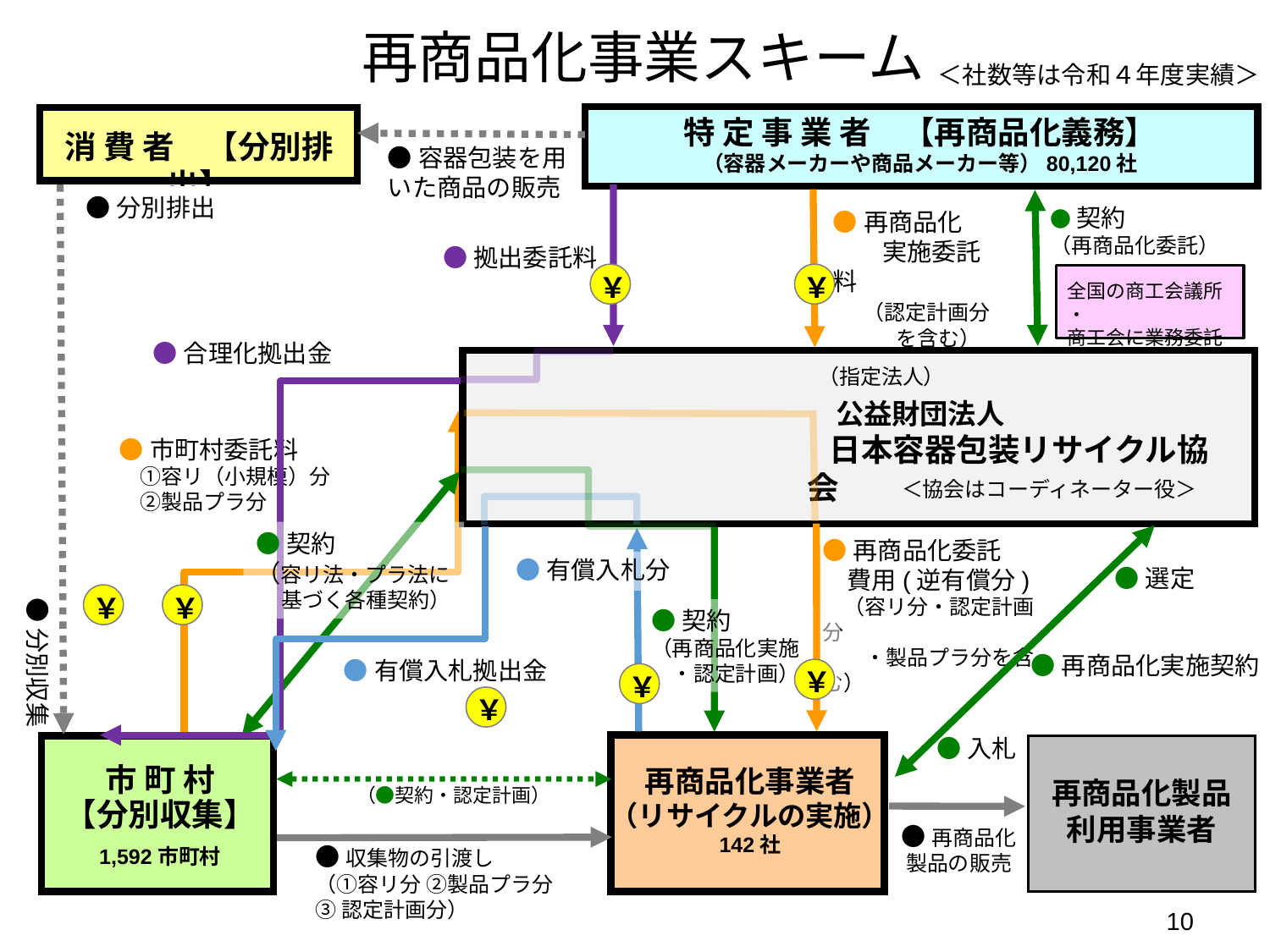

再商品化事業スキーム
＜社数等は令和４年度実績＞
特 定 事 業 者　【再商品化義務】
（容器メーカーや商品メーカー等）80,120社

消 費 者　【分別排出】

●容器包装を用いた商品の販売

●分別排出

●契約
（再商品化委託）
●再商品化
　　実施委託料
　 （認定計画分
　　　を含む）
●拠出委託料
￥

￥

全国の商工会議所・
商工会に業務委託
●合理化拠出金

（指定法人）
　公益財団法人
  日本容器包装リサイクル協会

●市町村委託料
　①容リ（小規模）分
　②製品プラ分

＜協会はコーディネーター役＞

●契約
（容リ法・プラ法に
　 基づく各種契約）

●再商品化委託
　費用(逆有償分)
　（容リ分・認定計画分
　　・製品プラ分を含む）
●有償入札分
●選定
￥

￥

●分別収集
●契約
（再商品化実施
　・認定計画）
●再商品化実施契約
●有償入札拠出金
￥

￥

￥

●入札

再商品化事業者
（リサイクルの実施）
142社
市 町 村
【分別収集】
1,592市町村
再商品化製品
利用事業者
（●契約・認定計画）

●再商品化製品の販売
●収集物の引渡し
（①容リ分 ②製品プラ分
③認定計画分）

10